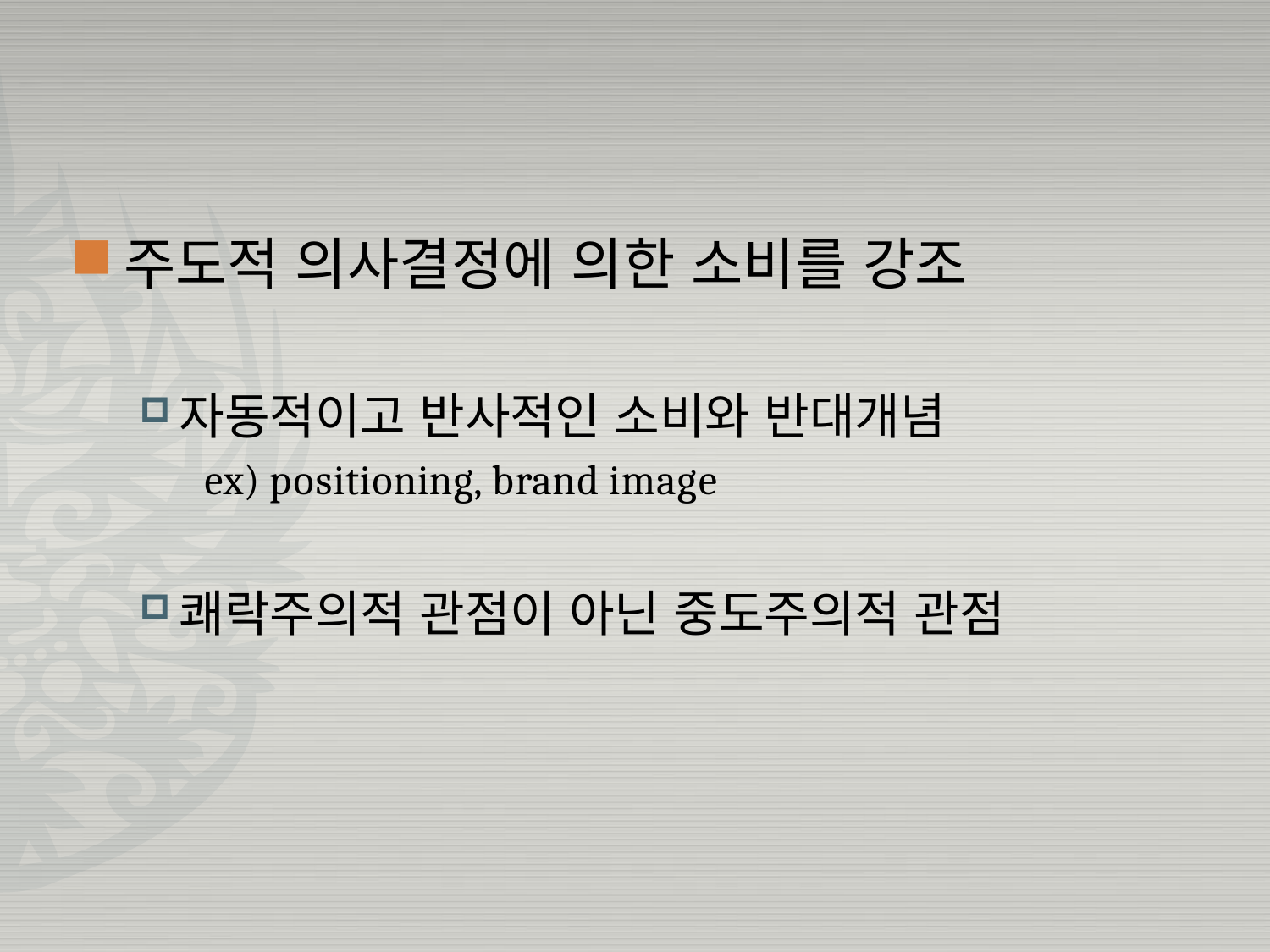

#
주도적 의사결정에 의한 소비를 강조

자동적이고 반사적인 소비와 반대개념
ex) positioning, brand image

쾌락주의적 관점이 아닌 중도주의적 관점